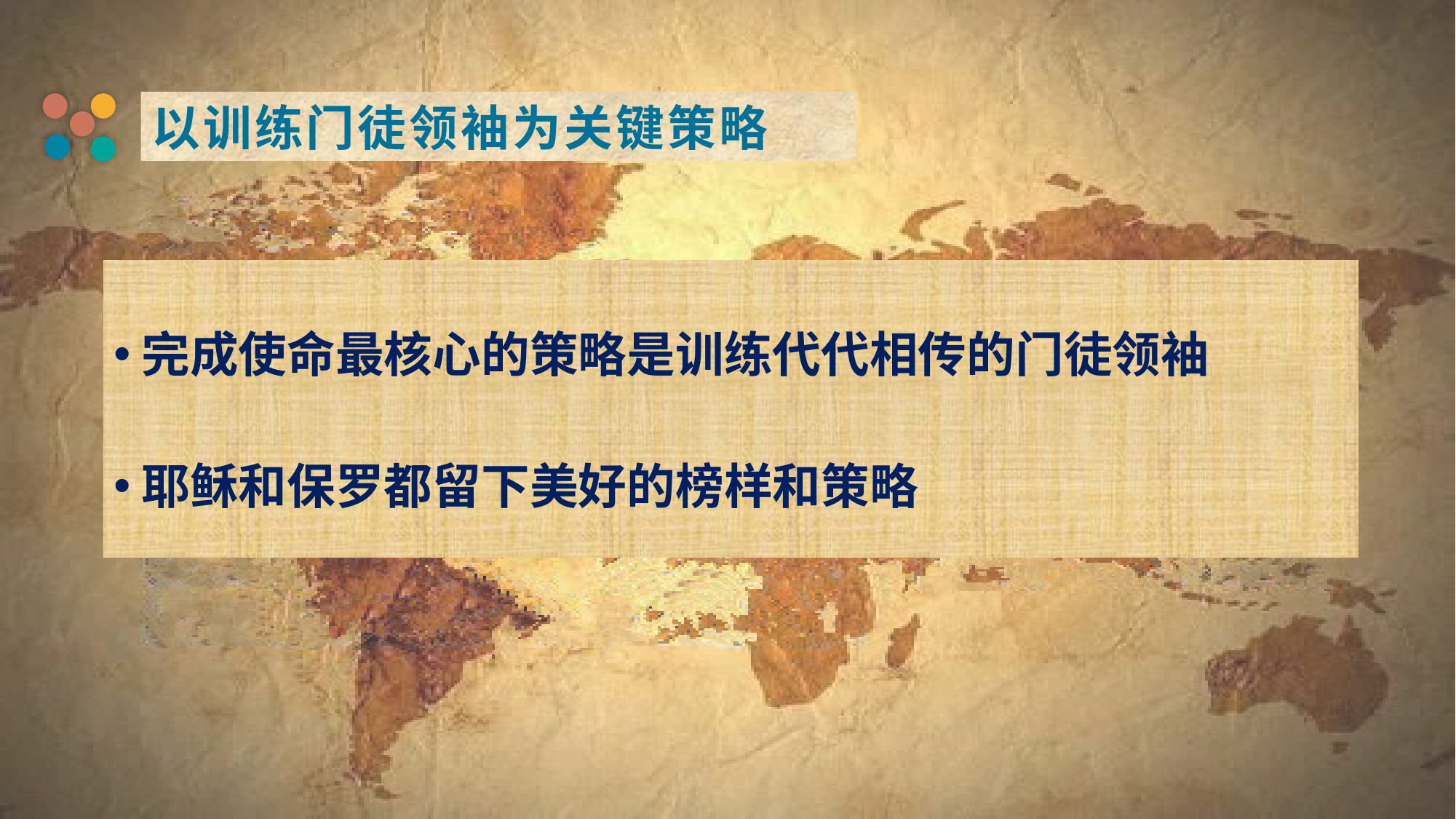

以训练门徒领袖为关键策略

完成使命最核心的策略是训练代代相传的门徒领袖
耶稣和保罗都留下美好的榜样和策略